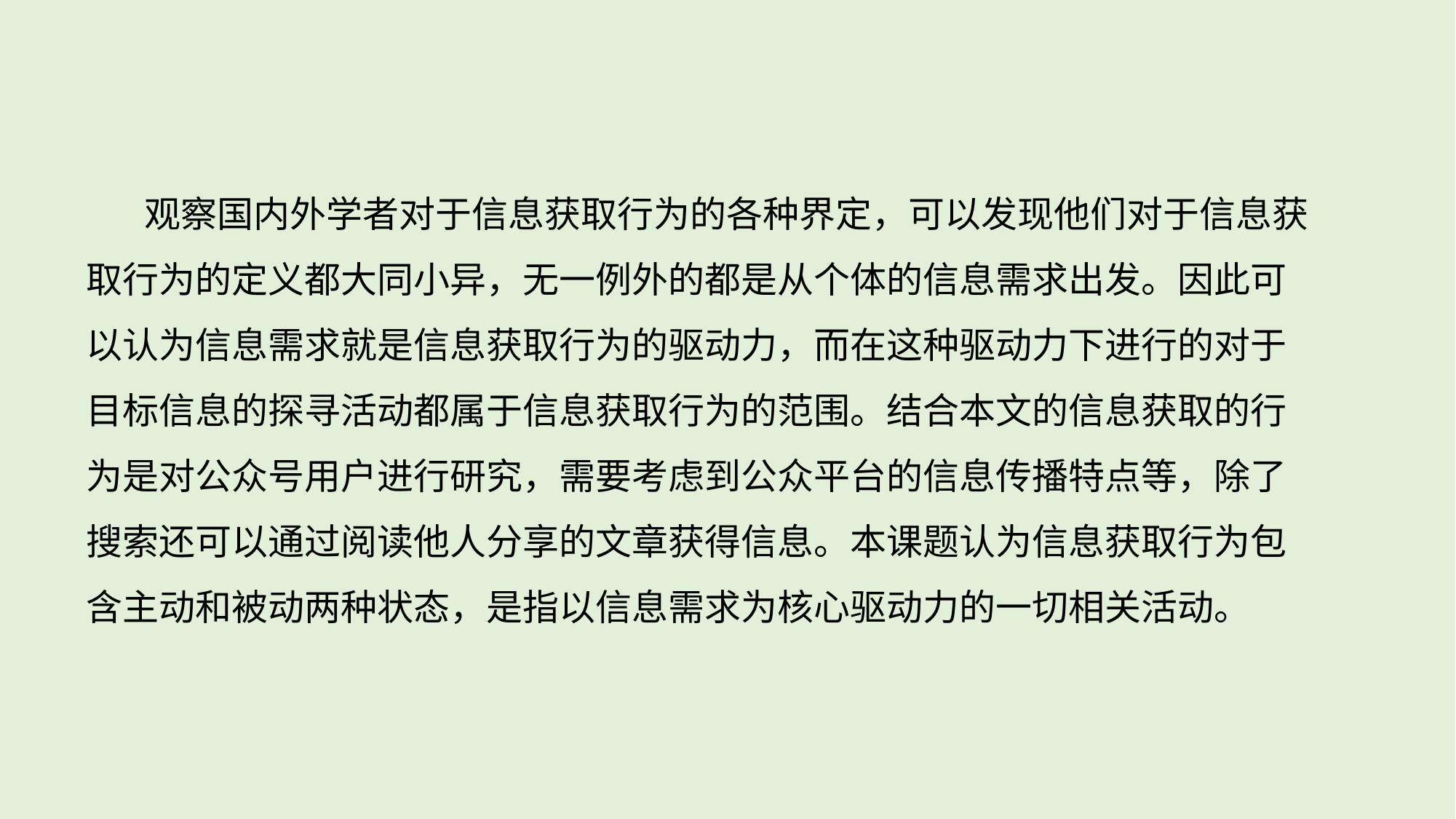

观察国内外学者对于信息获取行为的各种界定，可以发现他们对于信息获取行为的定义都大同小异，无一例外的都是从个体的信息需求出发。因此可以认为信息需求就是信息获取行为的驱动力，而在这种驱动力下进行的对于目标信息的探寻活动都属于信息获取行为的范围。结合本文的信息获取的行为是对公众号用户进行研究，需要考虑到公众平台的信息传播特点等，除了搜索还可以通过阅读他人分享的文章获得信息。本课题认为信息获取行为包含主动和被动两种状态，是指以信息需求为核心驱动力的一切相关活动。